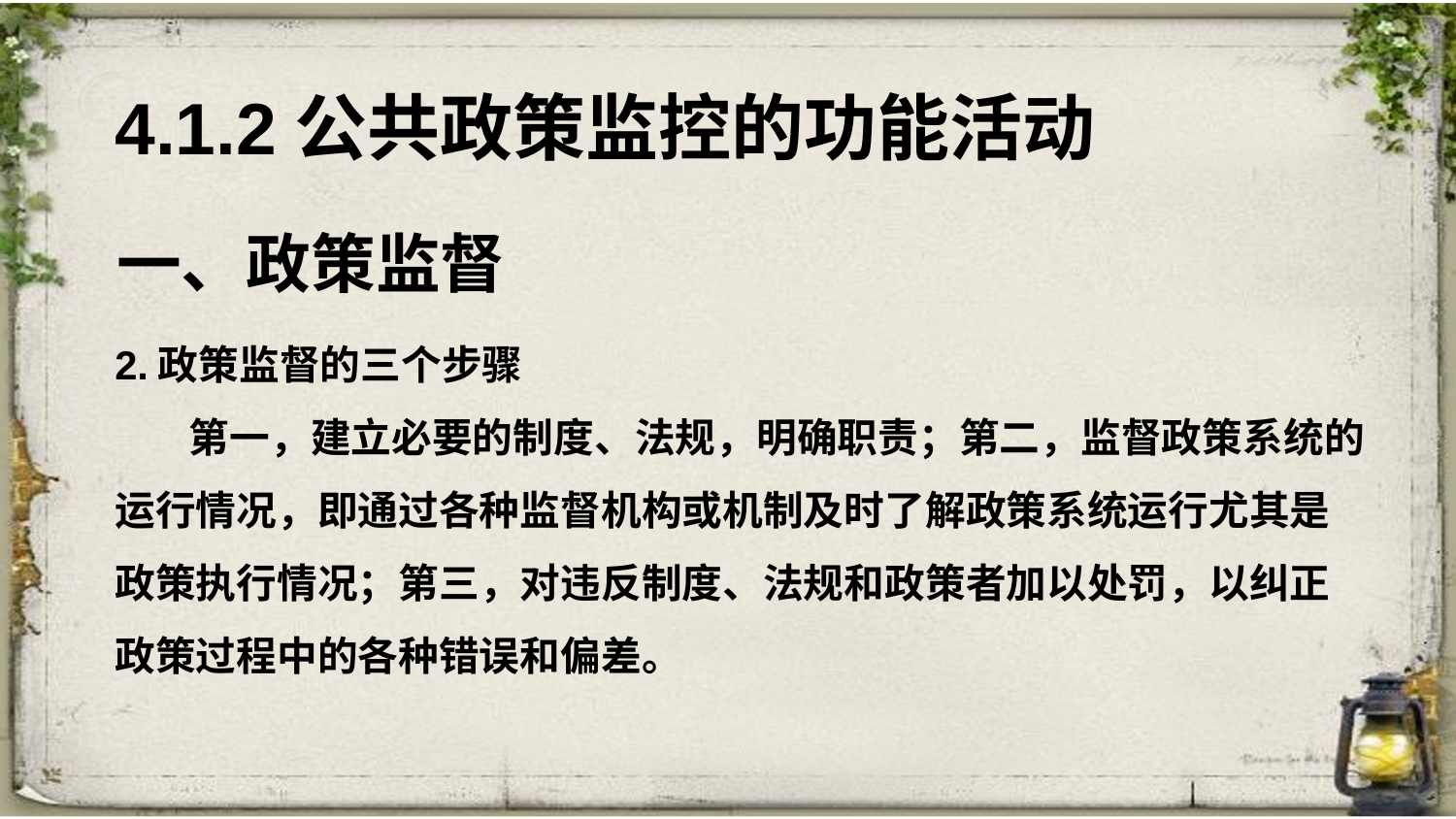

4.1.2公共政策监控的功能活动
一、政策监督
2.政策监督的三个步骤
       第一，建立必要的制度、法规，明确职责；第二，监督政策系统的运行情况，即通过各种监督机构或机制及时了解政策系统运行尤其是政策执行情况；第三，对违反制度、法规和政策者加以处罚，以纠正政策过程中的各种错误和偏差。